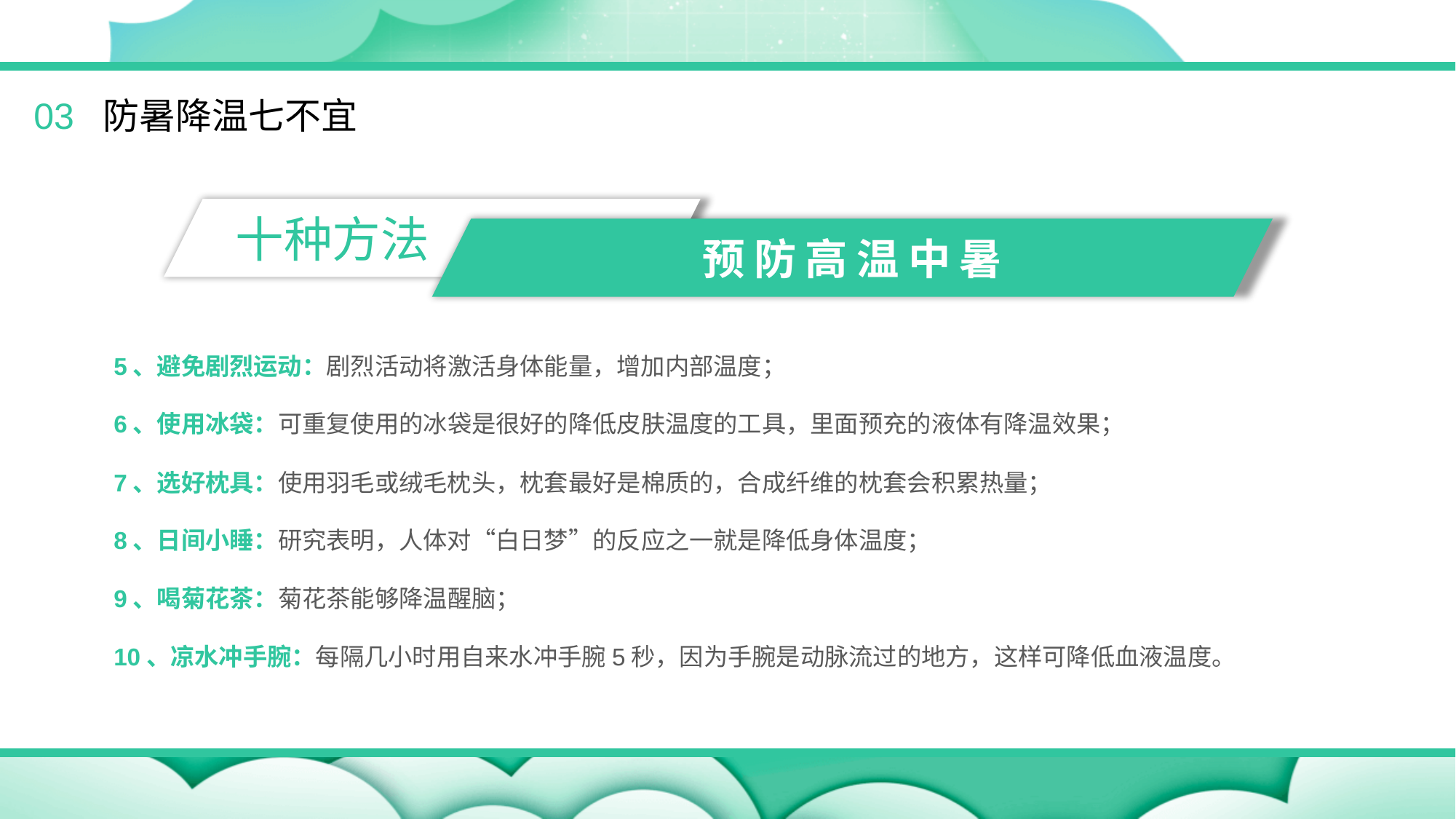

03  防暑降温七不宜
十种方法
预防高温中暑
5、避免剧烈运动：剧烈活动将激活身体能量，增加内部温度；
6、使用冰袋：可重复使用的冰袋是很好的降低皮肤温度的工具，里面预充的液体有降温效果；
7、选好枕具：使用羽毛或绒毛枕头，枕套最好是棉质的，合成纤维的枕套会积累热量；
8、日间小睡：研究表明，人体对“白日梦”的反应之一就是降低身体温度；
9、喝菊花茶：菊花茶能够降温醒脑；
10、凉水冲手腕：每隔几小时用自来水冲手腕5秒，因为手腕是动脉流过的地方，这样可降低血液温度。